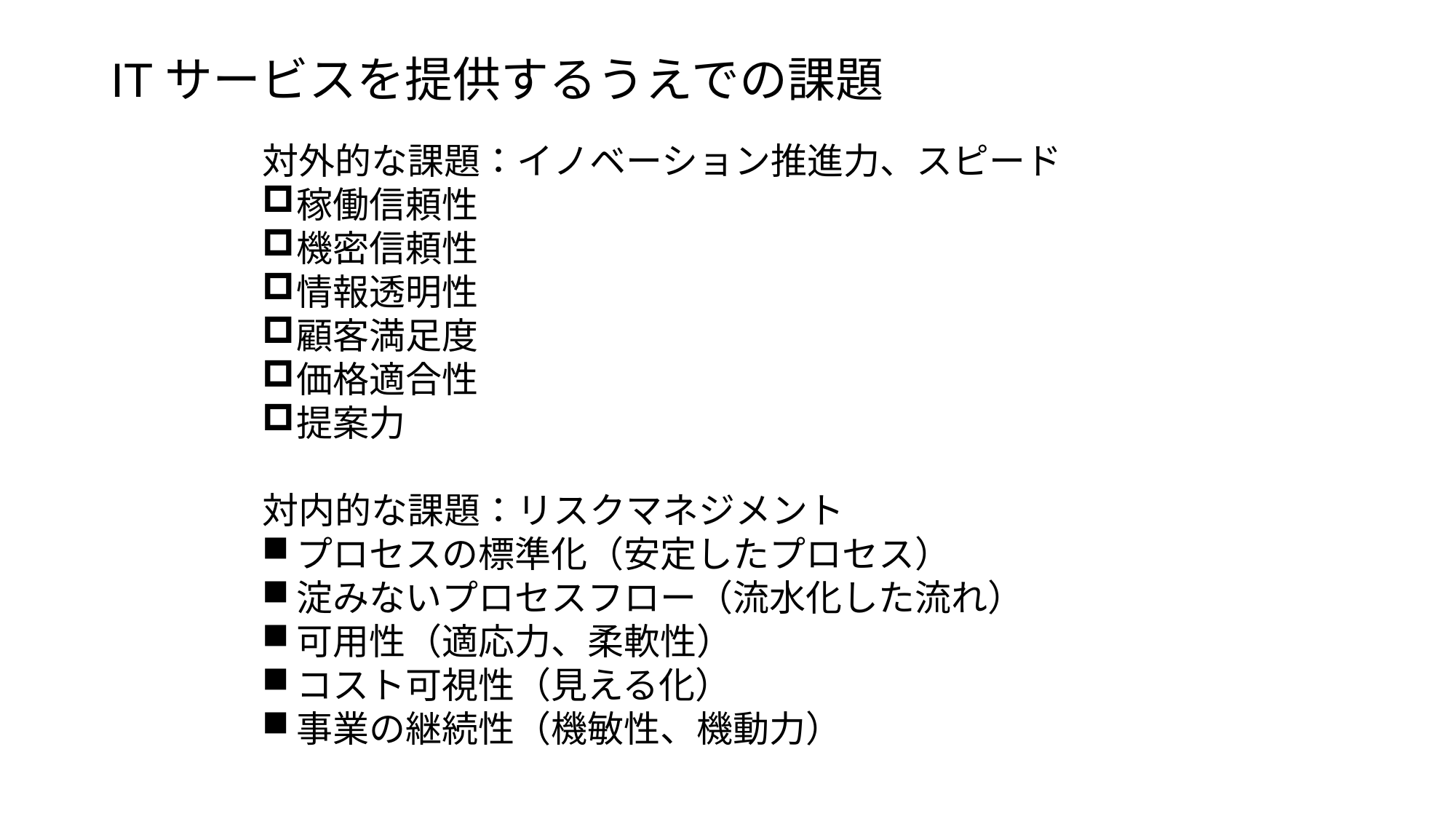

ITサービスを提供するうえでの課題
対外的な課題：イノベーション推進力、スピード
稼働信頼性
機密信頼性
情報透明性
顧客満足度
価格適合性
提案力

対内的な課題：リスクマネジメント
プロセスの標準化（安定したプロセス）
淀みないプロセスフロー（流水化した流れ）
可用性（適応力、柔軟性）
コスト可視性（見える化）
事業の継続性（機敏性、機動力）